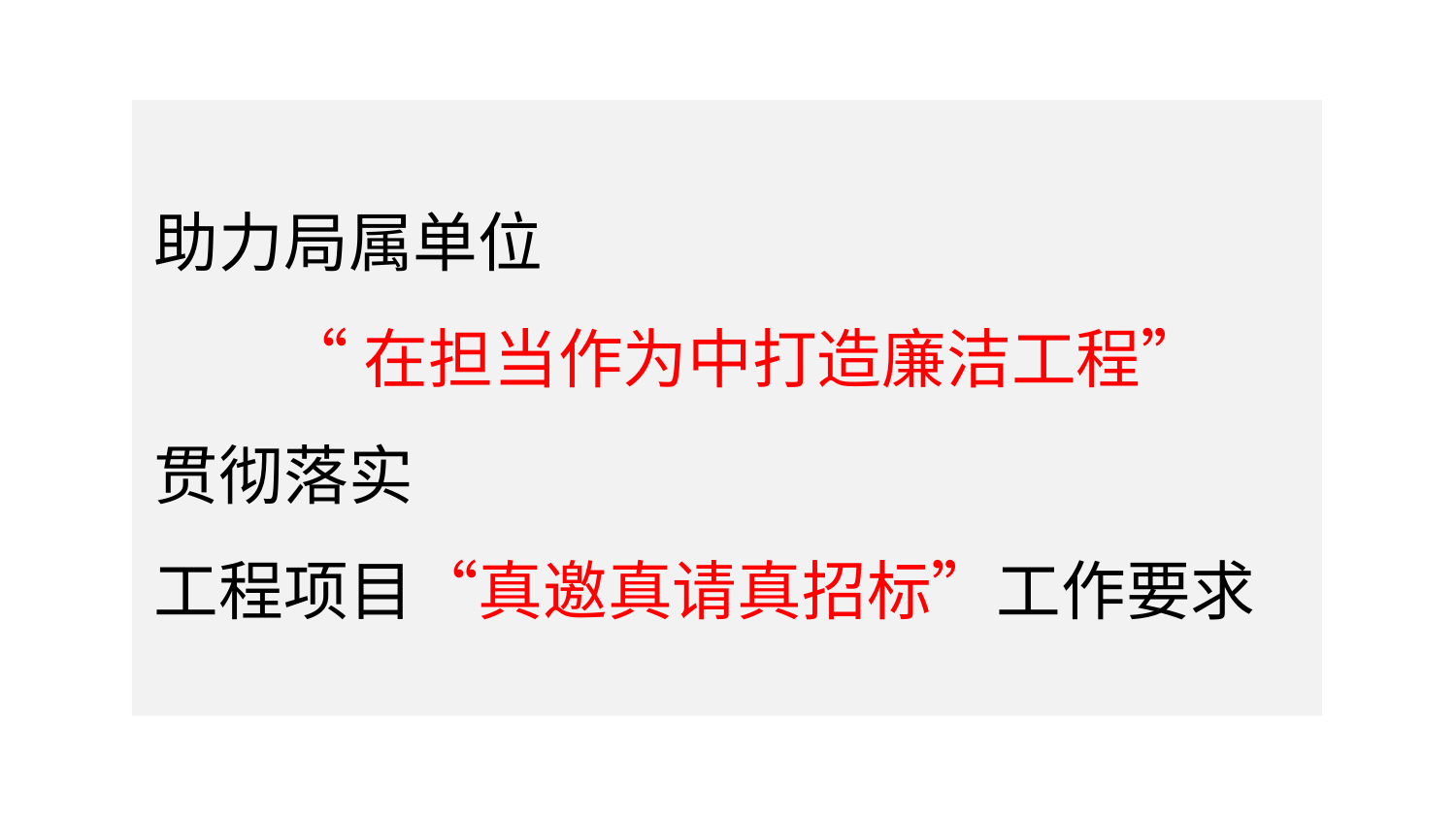

助力局属单位
“在担当作为中打造廉洁工程”
贯彻落实
工程项目“真邀真请真招标”工作要求